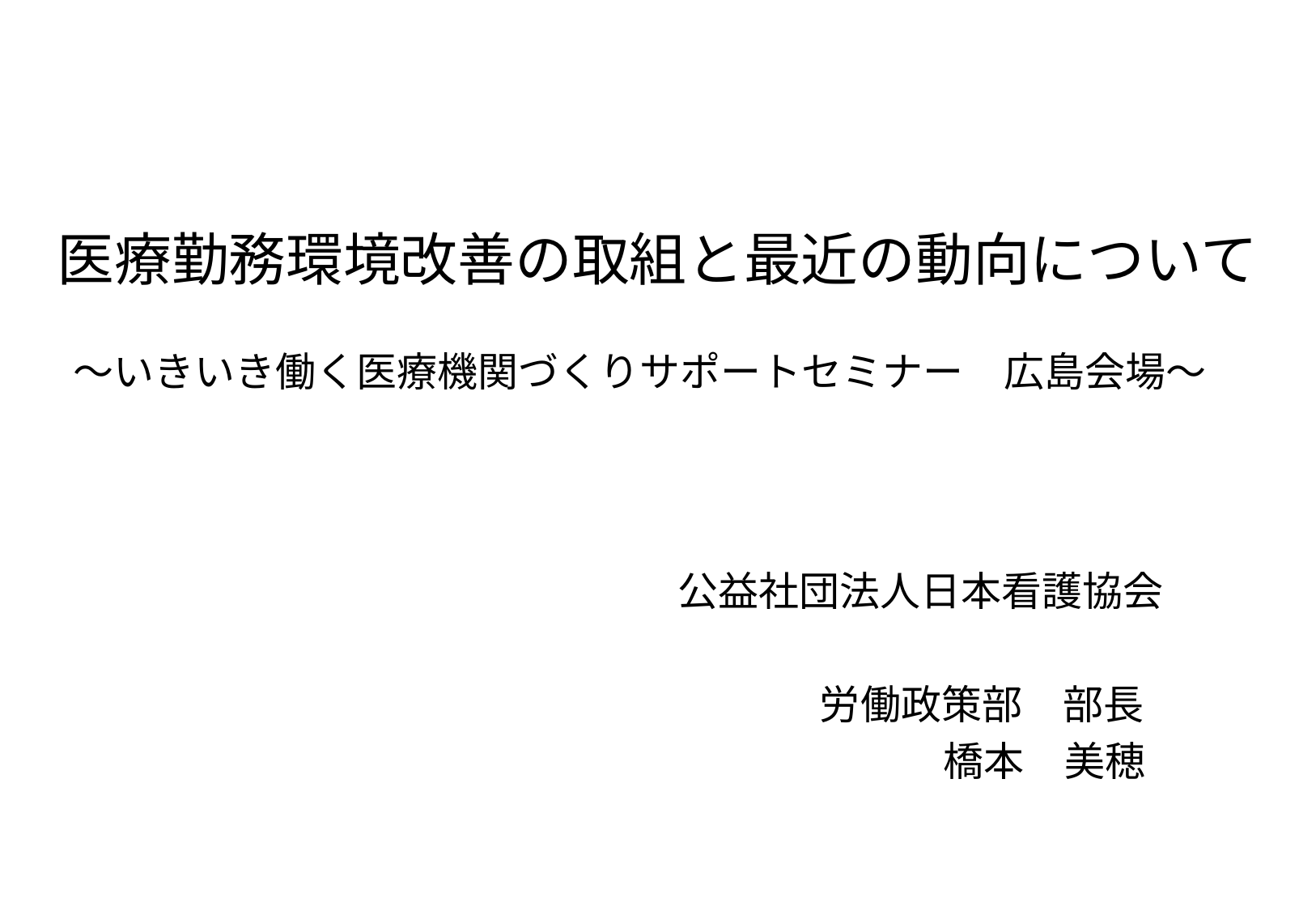

# 医療勤務環境改善の取組と最近の動向について

～いきいき働く医療機関づくりサポートセミナー　広島会場～

　　　　　　　　　　　　　公益社団法人日本看護協会

　　　　　　         　　　　　　　　労働政策部　部長
　　　　　　　　　　　　　　　　　　　　橋本　美穂